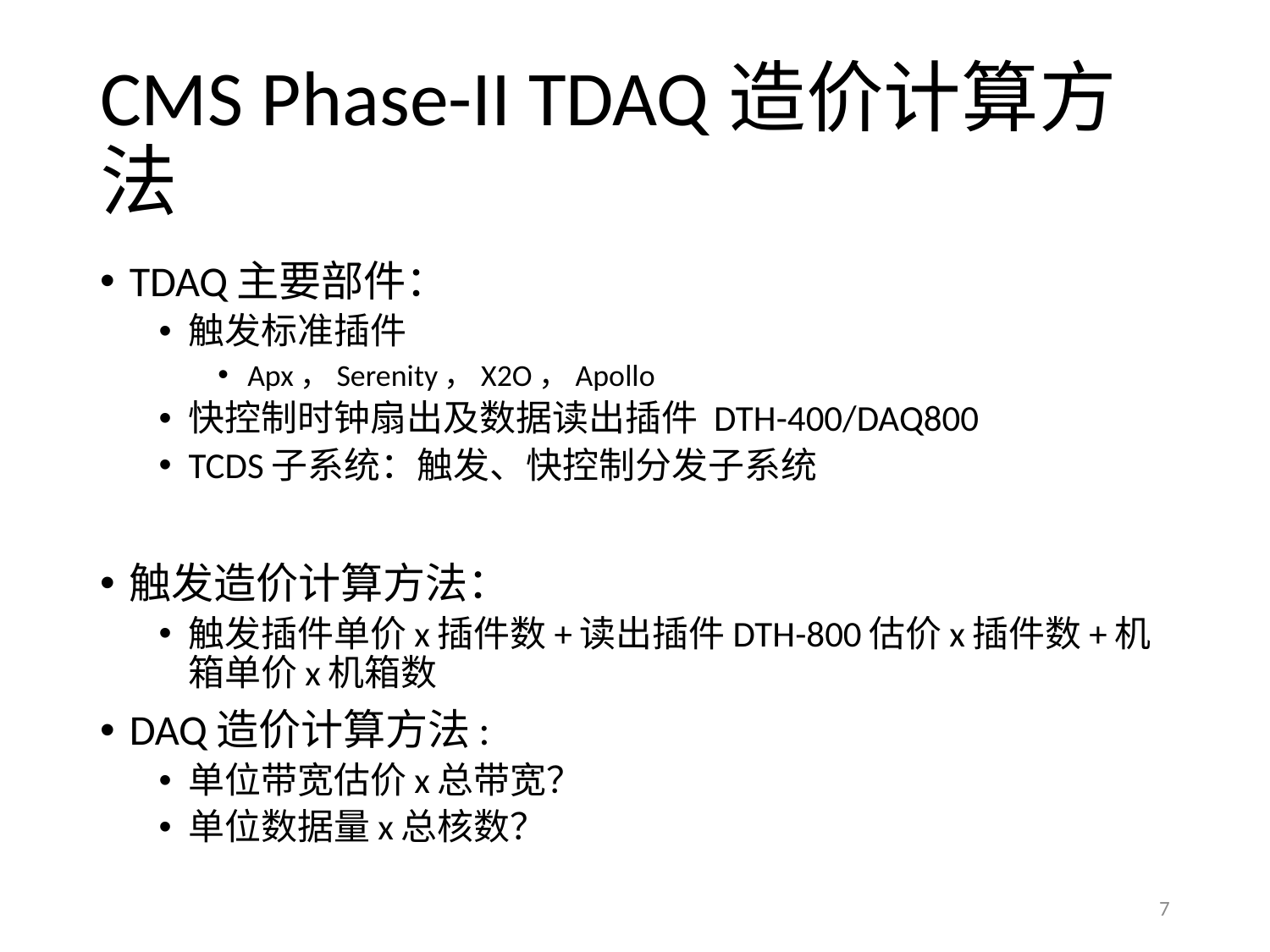

# CMS Phase-II TDAQ造价计算方法
TDAQ主要部件：
触发标准插件
Apx，Serenity，X2O，Apollo
快控制时钟扇出及数据读出插件 DTH-400/DAQ800
TCDS子系统：触发、快控制分发子系统

触发造价计算方法：
触发插件单价x插件数+读出插件DTH-800估价x插件数+机箱单价x机箱数
DAQ造价计算方法:
单位带宽估价x总带宽？
单位数据量x总核数？
7